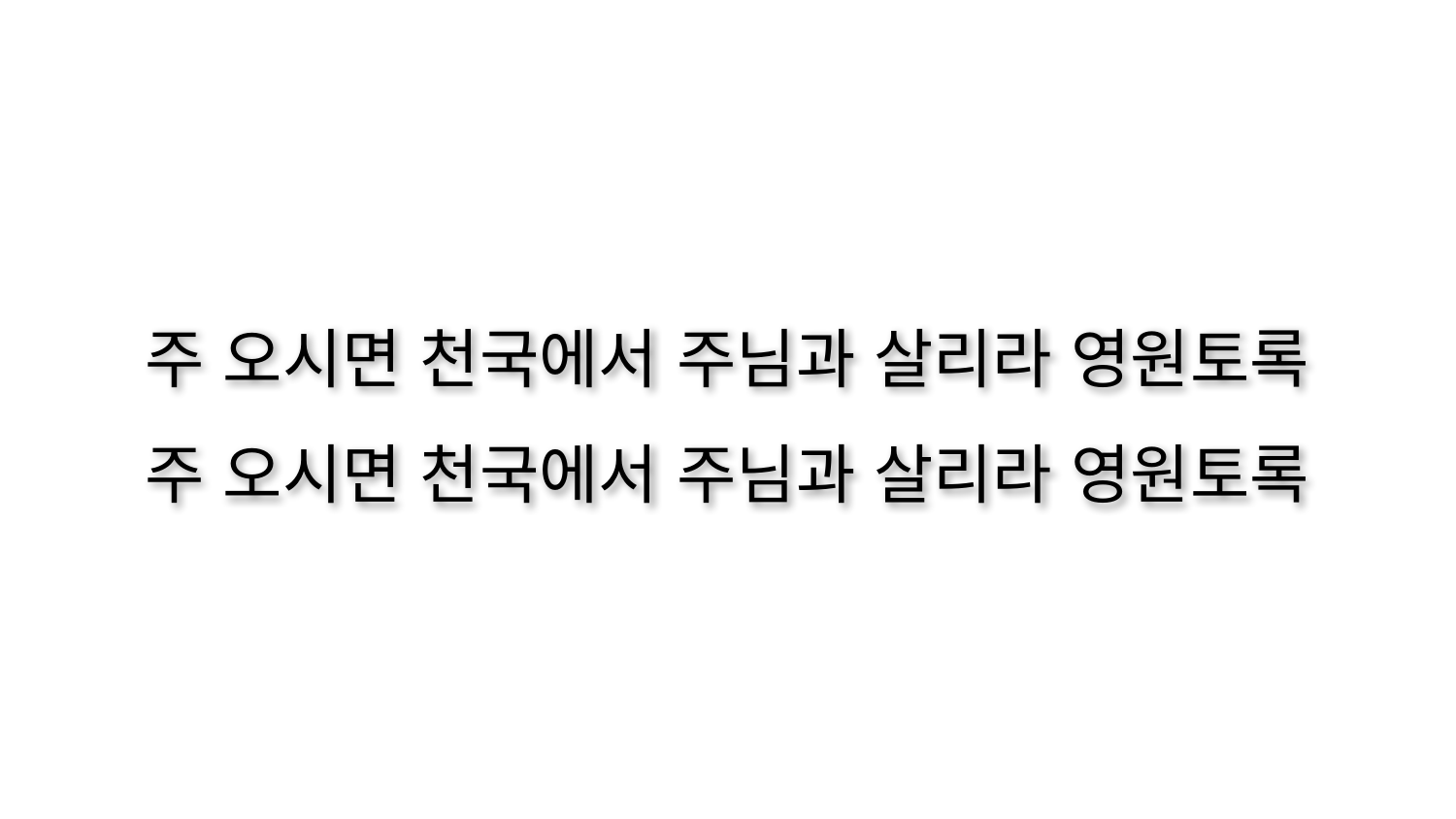

주 오시면 천국에서 주님과 살리라 영원토록
주 오시면 천국에서 주님과 살리라 영원토록